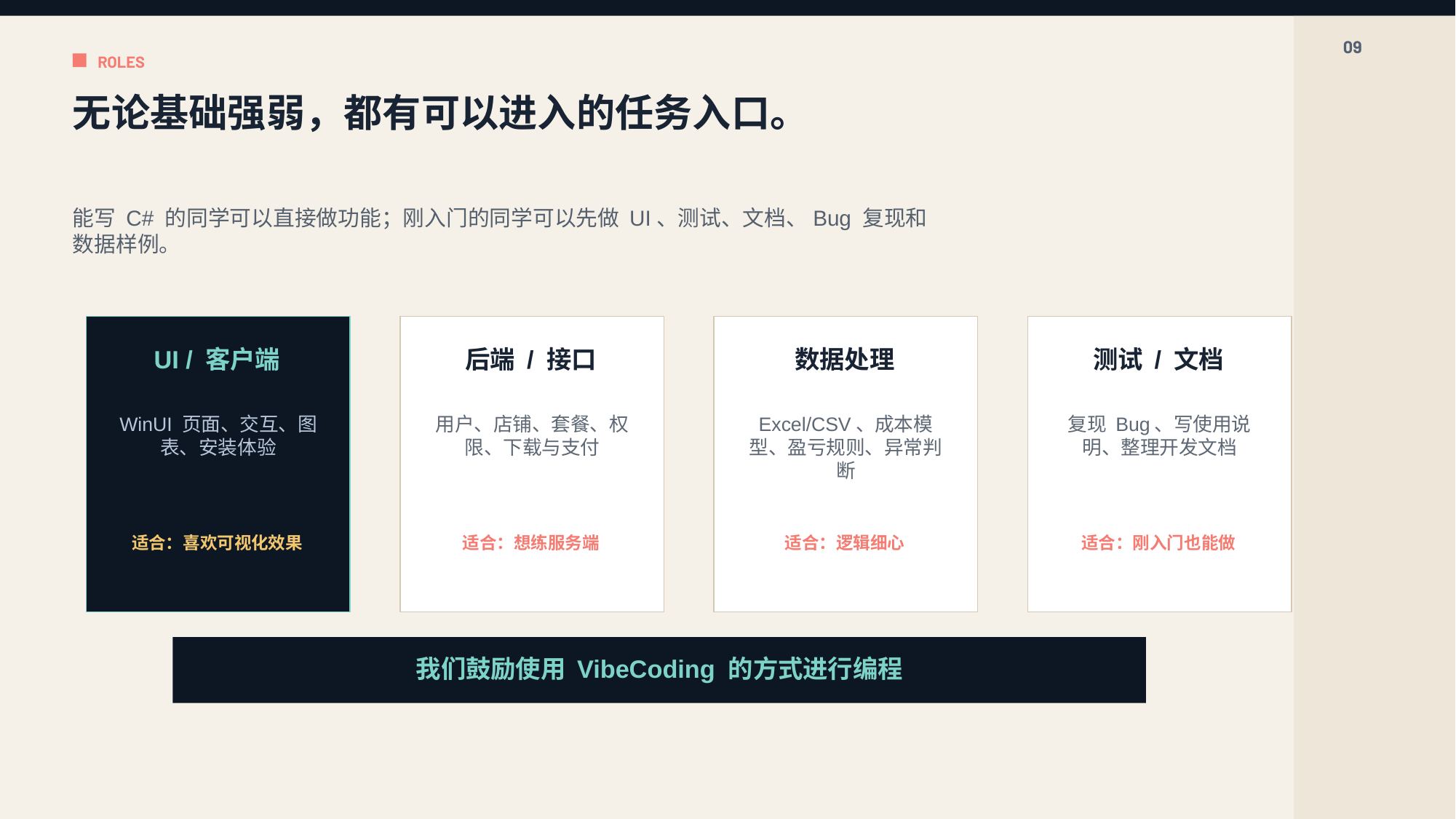

09
ROLES

无论基础强弱，都有可以进入的任务入口。
能写 C# 的同学可以直接做功能；刚入门的同学可以先做 UI、测试、文档、Bug 复现和数据样例。

UI / 客户端
后端 / 接口
数据处理
测试 / 文档
WinUI 页面、交互、图表、安装体验
用户、店铺、套餐、权限、下载与支付
Excel/CSV、成本模型、盈亏规则、异常判断
复现 Bug、写使用说明、整理开发文档
适合：喜欢可视化效果
适合：想练服务端
适合：逻辑细心
适合：刚入门也能做

我们鼓励使用 VibeCoding 的方式进行编程